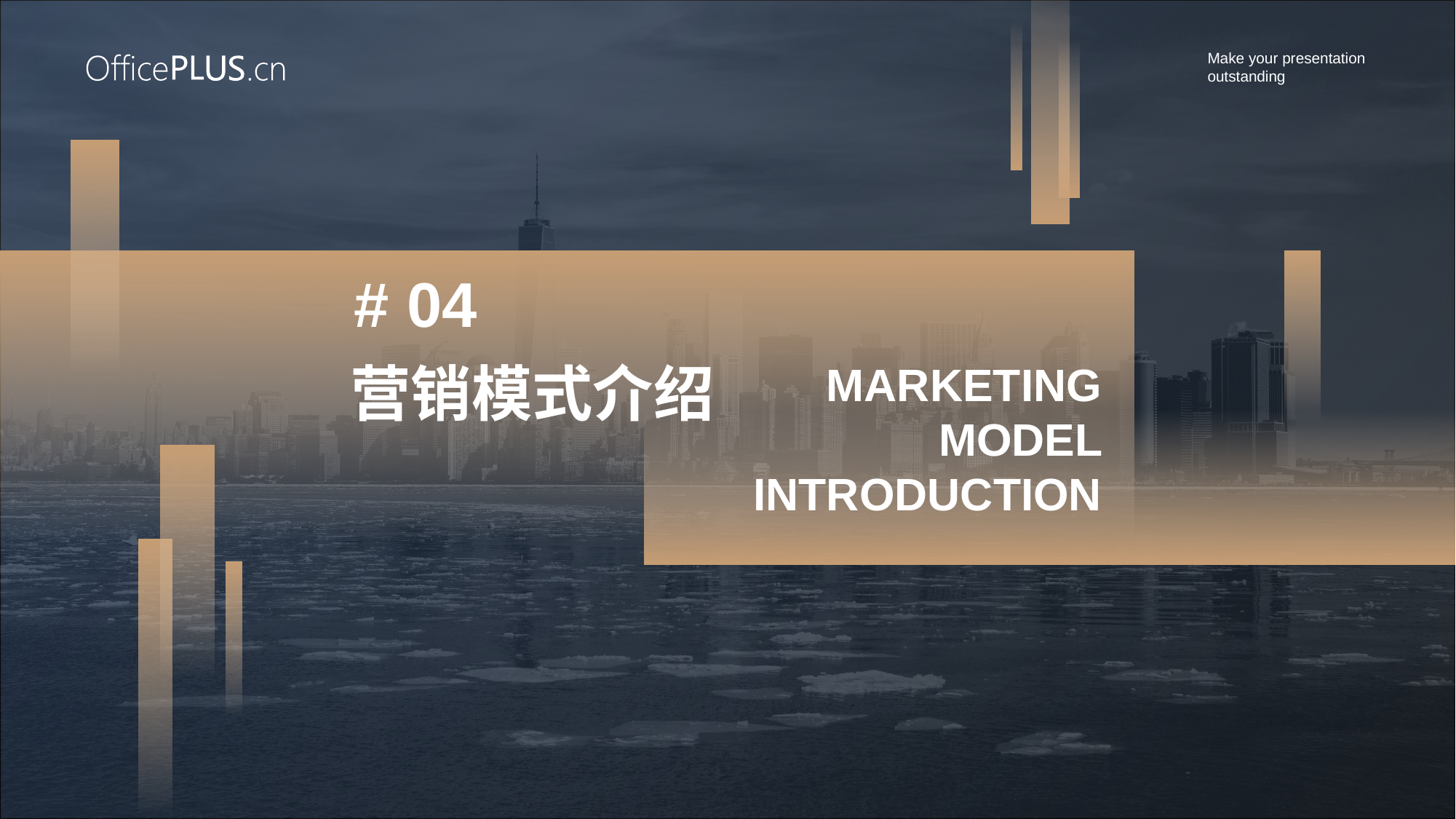

Project Background Introduction

# 04
营销模式介绍
Marketing Model Introduction